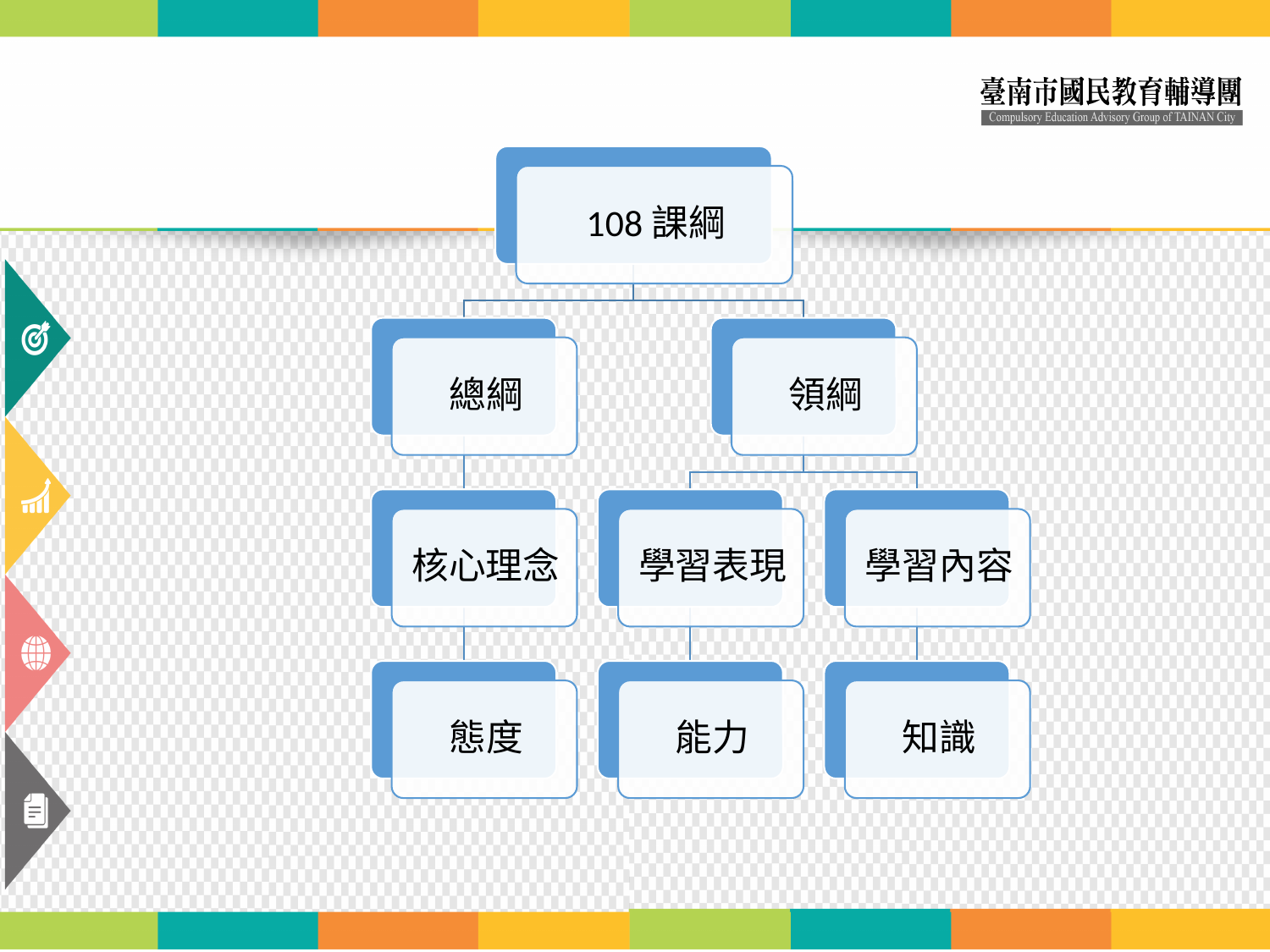

108課綱
總綱
核心理念
態度
領綱
學習表現
能力
學習內容
知識